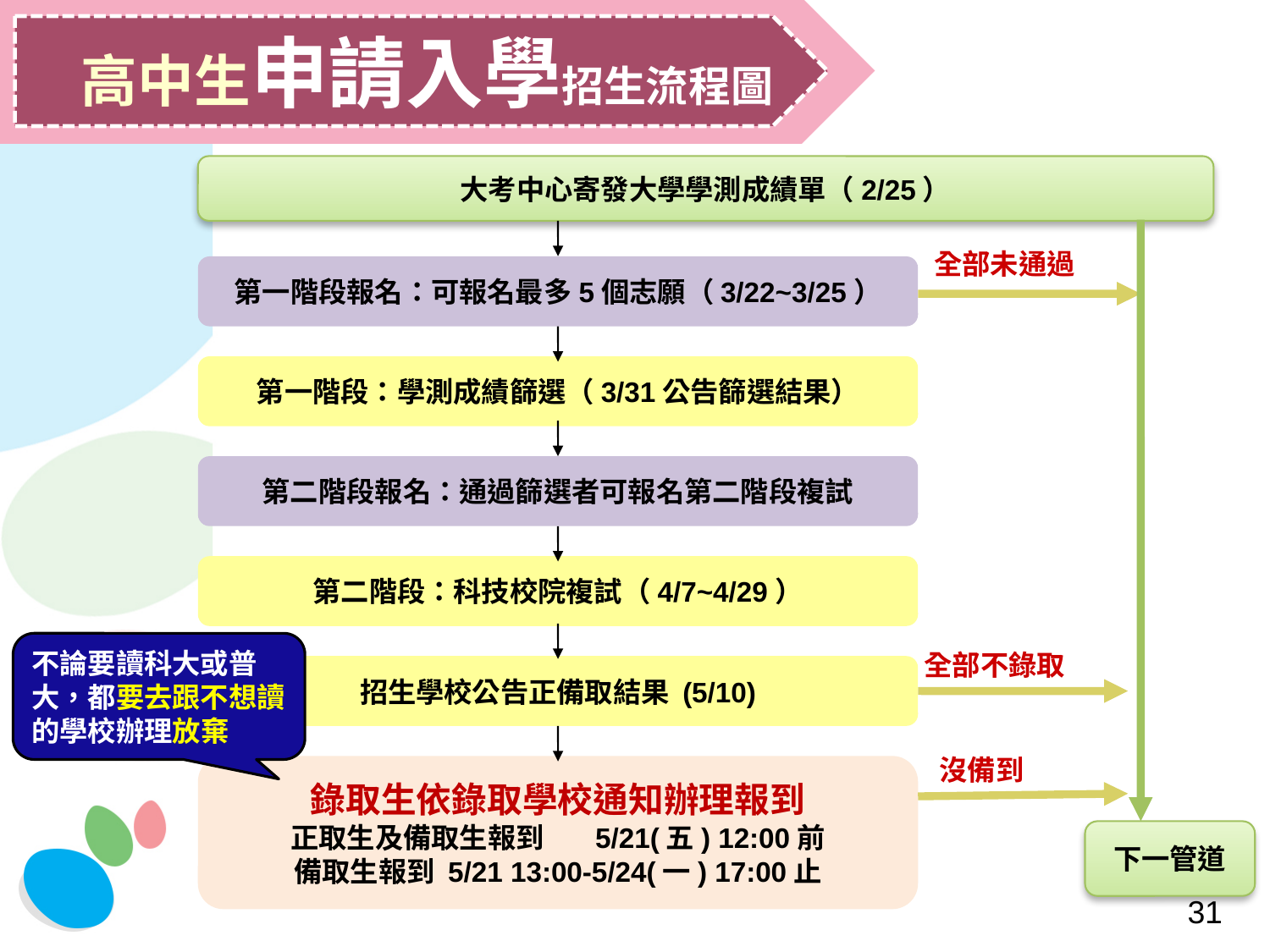

高中生申請入學招生流程圖
大考中心寄發大學學測成績單（2/25）

全部未通過
第一階段報名：可報名最多5個志願（3/22~3/25）

第一階段：學測成績篩選（3/31公告篩選結果）

第二階段報名：通過篩選者可報名第二階段複試

第二階段：科技校院複試（4/7~4/29）

不論要讀科大或普大，都要去跟不想讀的學校辦理放棄
全部不錄取
招生學校公告正備取結果 (5/10)

沒備到
錄取生依錄取學校通知辦理報到
正取生及備取生報到       5/21(五) 12:00前
備取生報到 5/21 13:00-5/24(一) 17:00止

下一管道